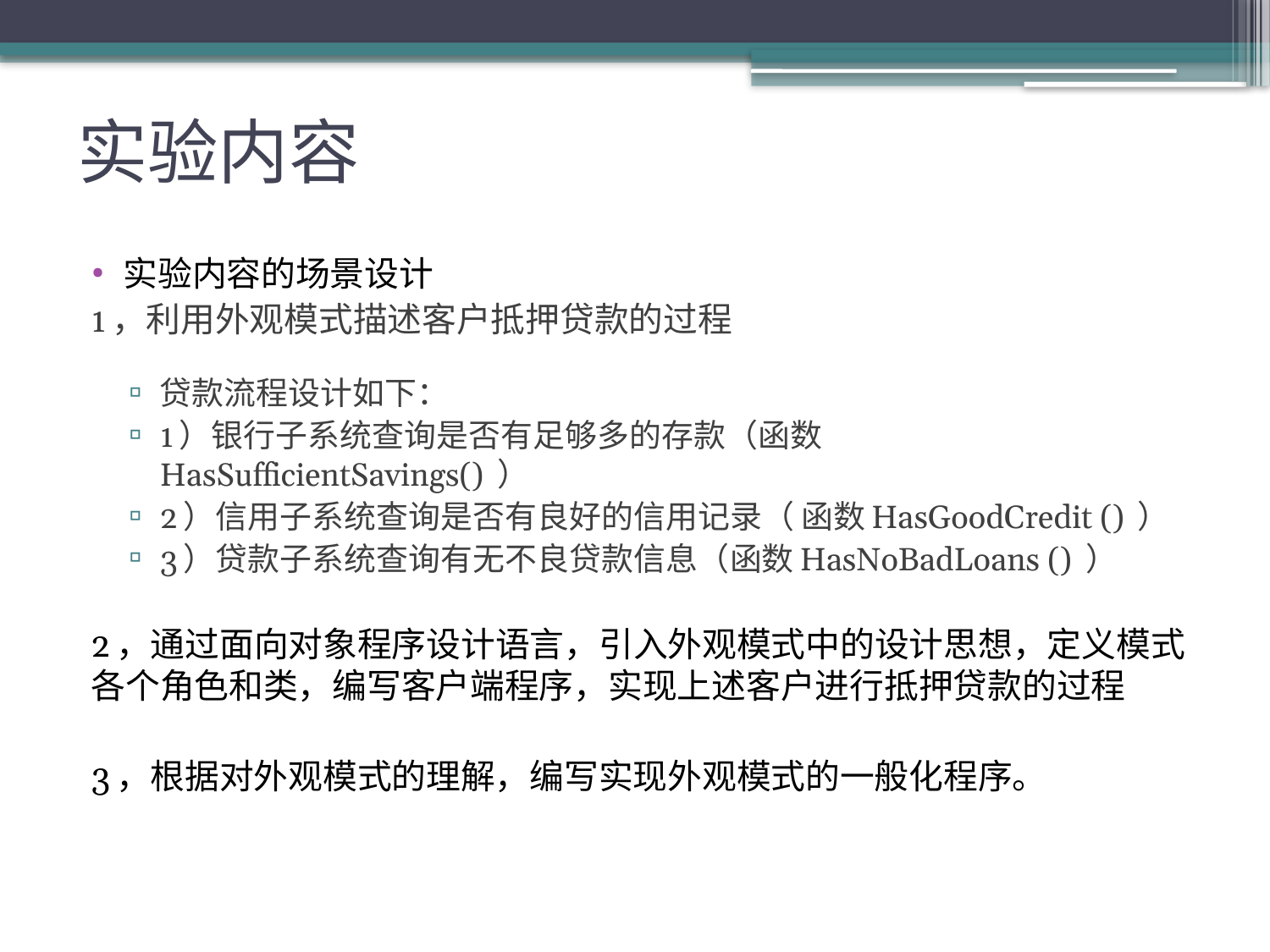

# 实验内容
实验内容的场景设计
1，利用外观模式描述客户抵押贷款的过程

贷款流程设计如下：
1）银行子系统查询是否有足够多的存款（函数 HasSufficientSavings() ）
2）信用子系统查询是否有良好的信用记录（ 函数HasGoodCredit () ）
3）贷款子系统查询有无不良贷款信息（函数HasNoBadLoans () ）

2，通过面向对象程序设计语言，引入外观模式中的设计思想，定义模式各个角色和类，编写客户端程序，实现上述客户进行抵押贷款的过程

3，根据对外观模式的理解，编写实现外观模式的一般化程序。